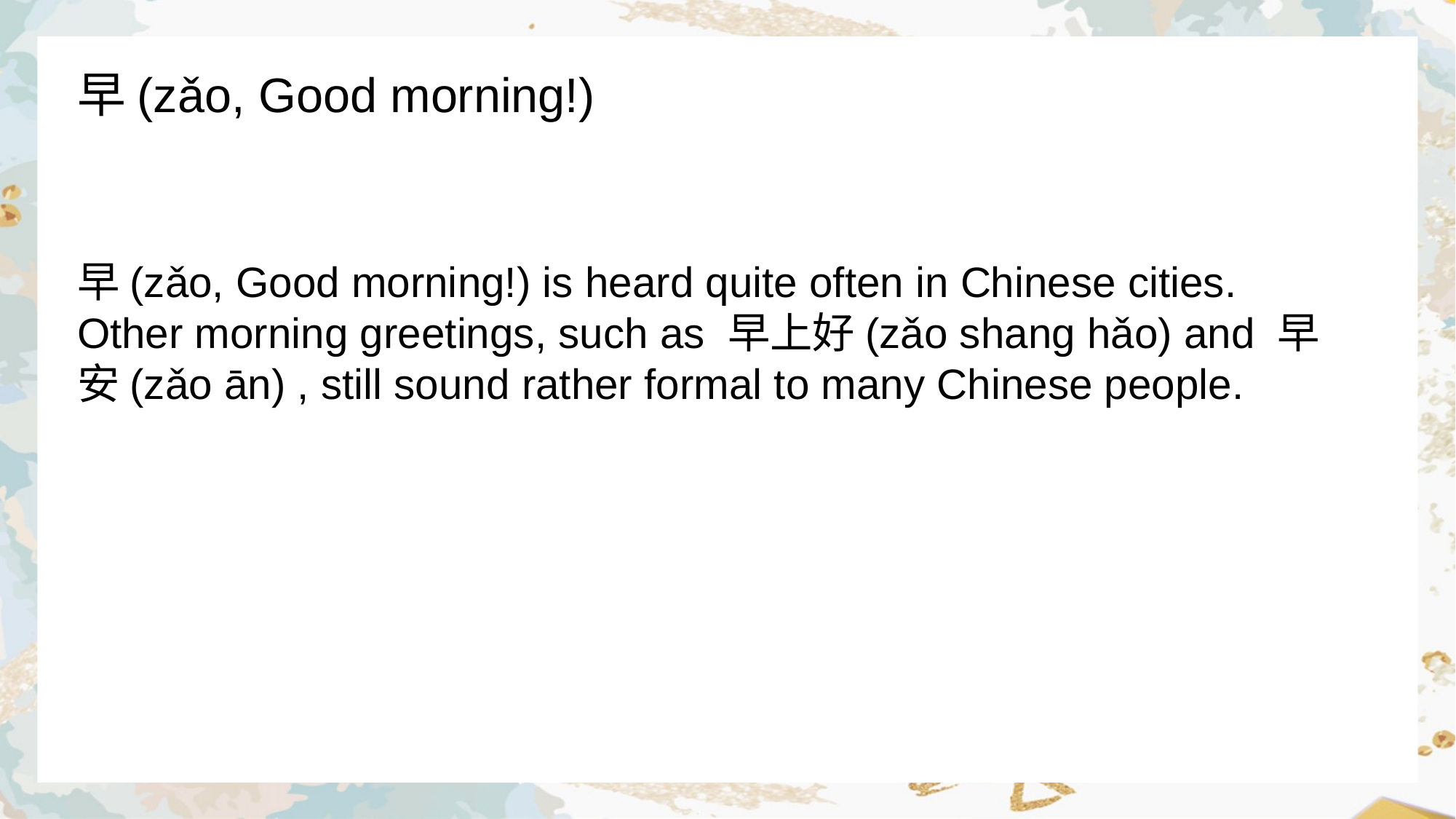

早(zǎo, Good morning!)
早(zǎo, Good morning!) is heard quite often in Chinese cities. Other morning greetings, such as 早上好(zǎo shang hǎo) and 早安(zǎo ān) , still sound rather formal to many Chinese people.